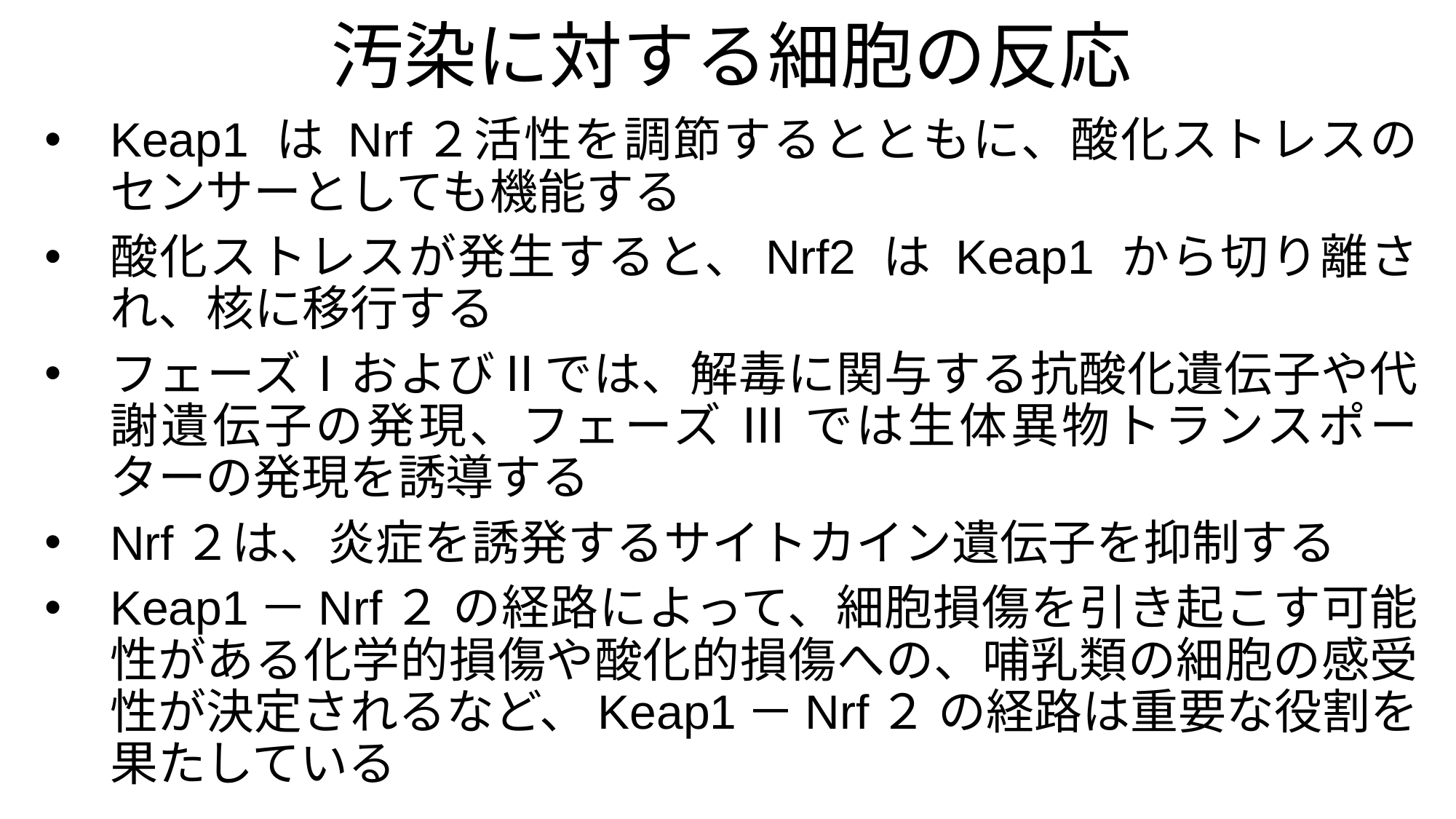

# 汚染に対する細胞の反応
Keap1 は Nrf２活性を調節するとともに、酸化ストレスのセンサーとしても機能する
酸化ストレスが発生すると、Nrf2 は Keap1 から切り離され、核に移行する
フェーズⅠおよびⅡでは、解毒に関与する抗酸化遺伝子や代謝遺伝子の発現、フェーズ Ⅲ では生体異物トランスポーターの発現を誘導する
Nrf２は、炎症を誘発するサイトカイン遺伝子を抑制する
Keap1－Nrf２ の経路によって、細胞損傷を引き起こす可能性がある化学的損傷や酸化的損傷への、哺乳類の細胞の感受性が決定されるなど、Keap1－Nrf２ の経路は重要な役割を果たしている